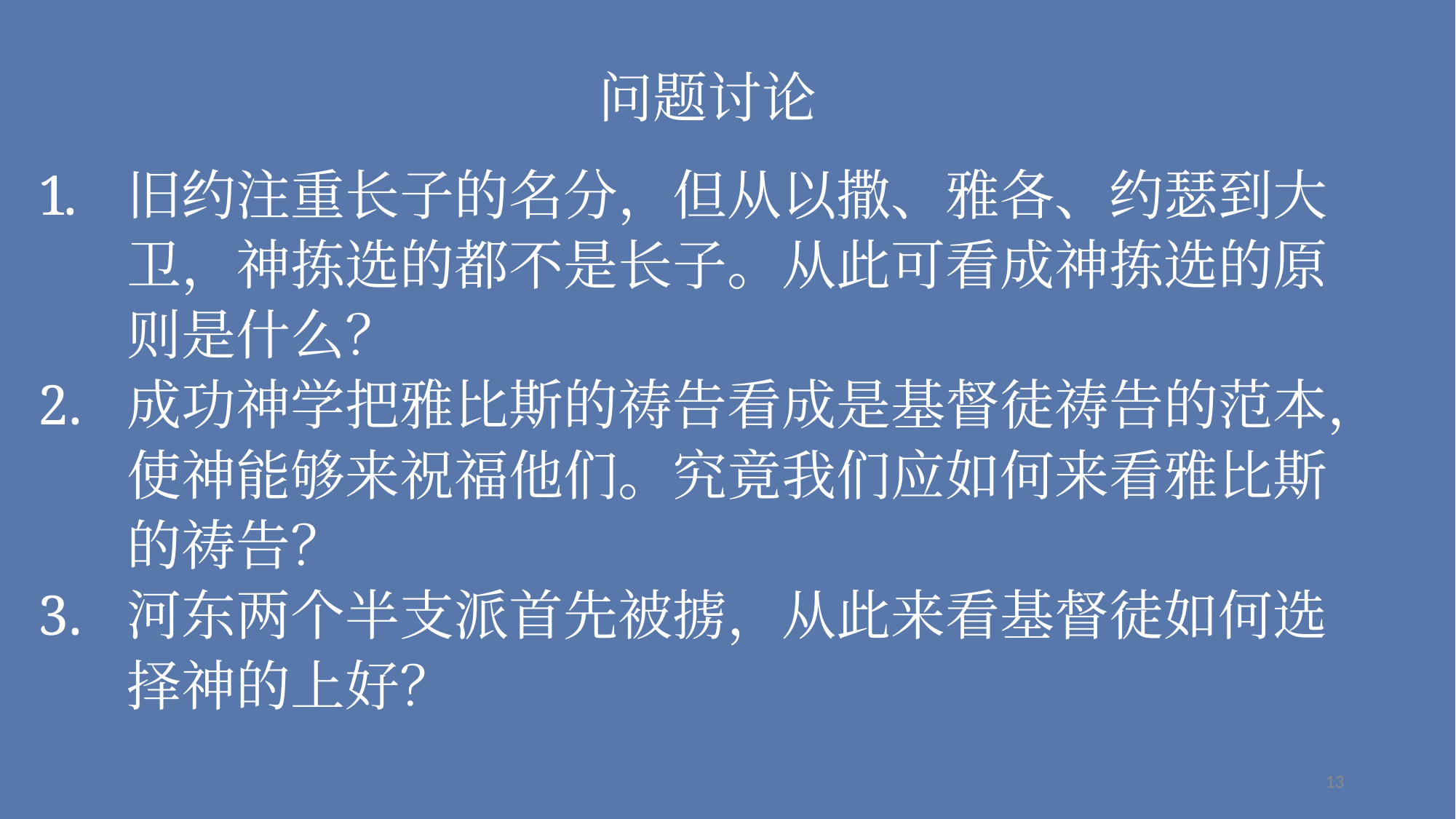

问题讨论
旧约注重长子的名分，但从以撒、雅各、约瑟到大卫，神拣选的都不是长子。从此可看成神拣选的原则是什么？
成功神学把雅比斯的祷告看成是基督徒祷告的范本，使神能够来祝福他们。究竟我们应如何来看雅比斯的祷告？
河东两个半支派首先被掳，从此来看基督徒如何选择神的上好？

13